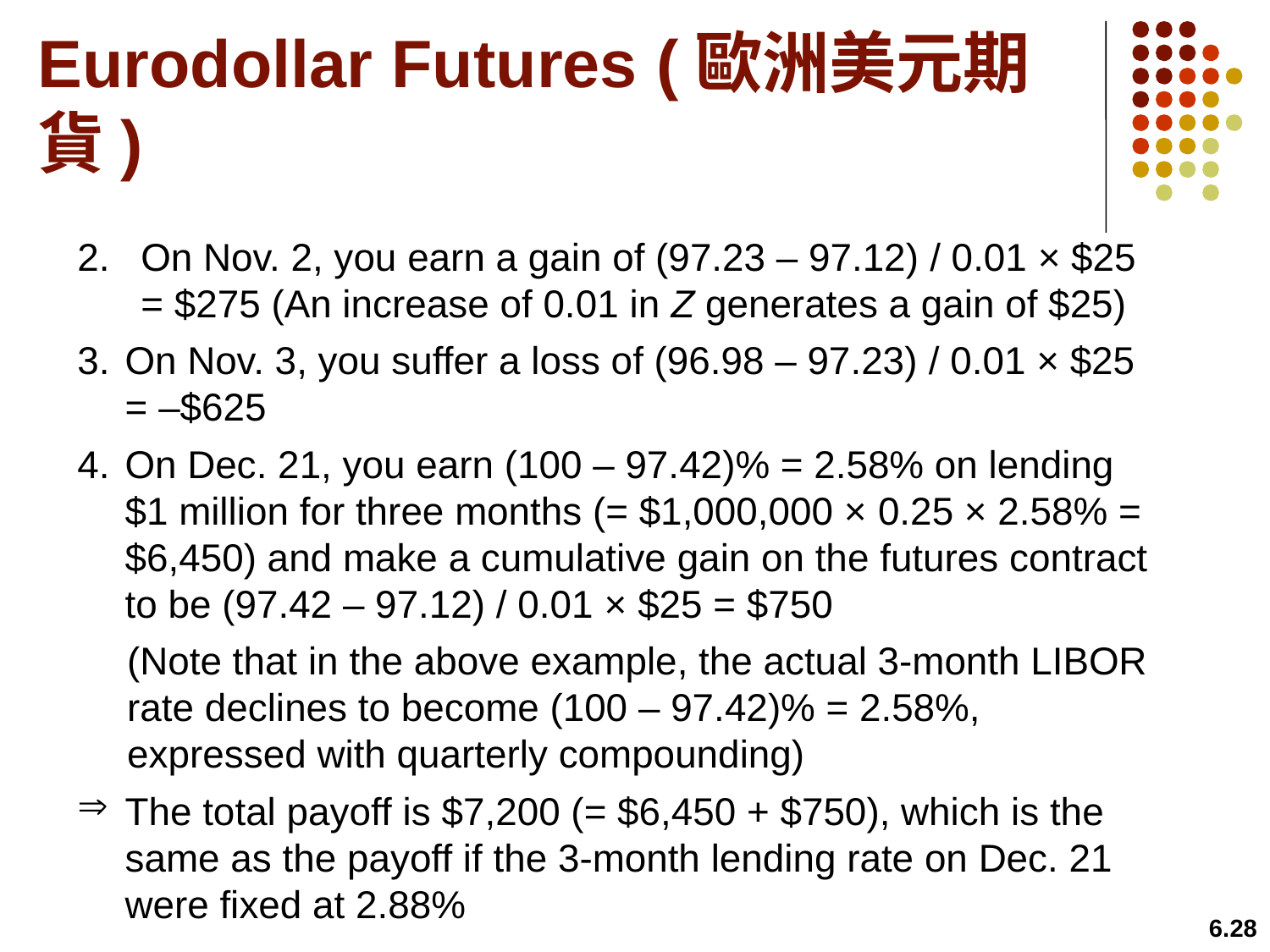

# Eurodollar Futures (歐洲美元期貨)
On Nov. 2, you earn a gain of (97.23 – 97.12) / 0.01 × $25 = $275 (An increase of 0.01 in Z generates a gain of $25)
On Nov. 3, you suffer a loss of (96.98 – 97.23) / 0.01 × $25 = –$625
On Dec. 21, you earn (100 – 97.42)% = 2.58% on lending $1 million for three months (= $1,000,000 × 0.25 × 2.58% = $6,450) and make a cumulative gain on the futures contract to be (97.42 – 97.12) / 0.01 × $25 = $750
(Note that in the above example, the actual 3-month LIBOR rate declines to become (100 – 97.42)% = 2.58%, expressed with quarterly compounding)
The total payoff is $7,200 (= $6,450 + $750), which is the same as the payoff if the 3-month lending rate on Dec. 21 were fixed at 2.88%
6.28